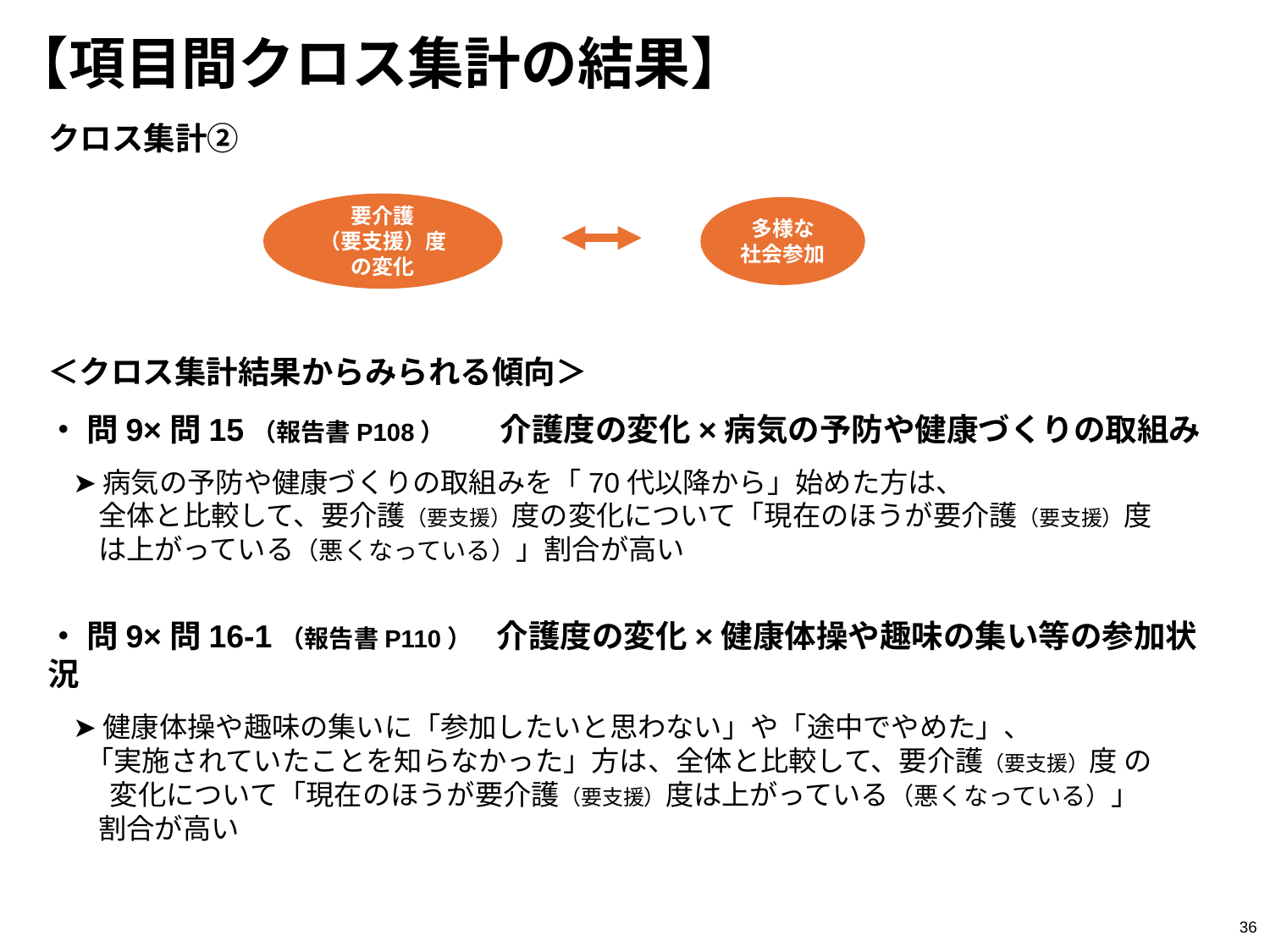

【項目間クロス集計の結果】
クロス集計②
要介護
（要支援）度の変化
多様な
社会参加

＜クロス集計結果からみられる傾向＞

・ 問9×問15（報告書P108）　　 介護度の変化×病気の予防や健康づくりの取組み

    ➤病気の予防や健康づくりの取組みを「70代以降から」始めた方は、
       全体と比較して、要介護（要支援）度の変化について「現在のほうが要介護（要支援）度
       は上がっている（悪くなっている）」割合が高い

・ 問9×問16-1（報告書P110）　介護度の変化×健康体操や趣味の集い等の参加状況

    ➤健康体操や趣味の集いに「参加したいと思わない」や「途中でやめた」、
     「実施されていたことを知らなかった」方は、全体と比較して、要介護（要支援）度 の
　　 変化について「現在のほうが要介護（要支援）度は上がっている（悪くなっている）」
       割合が高い

36